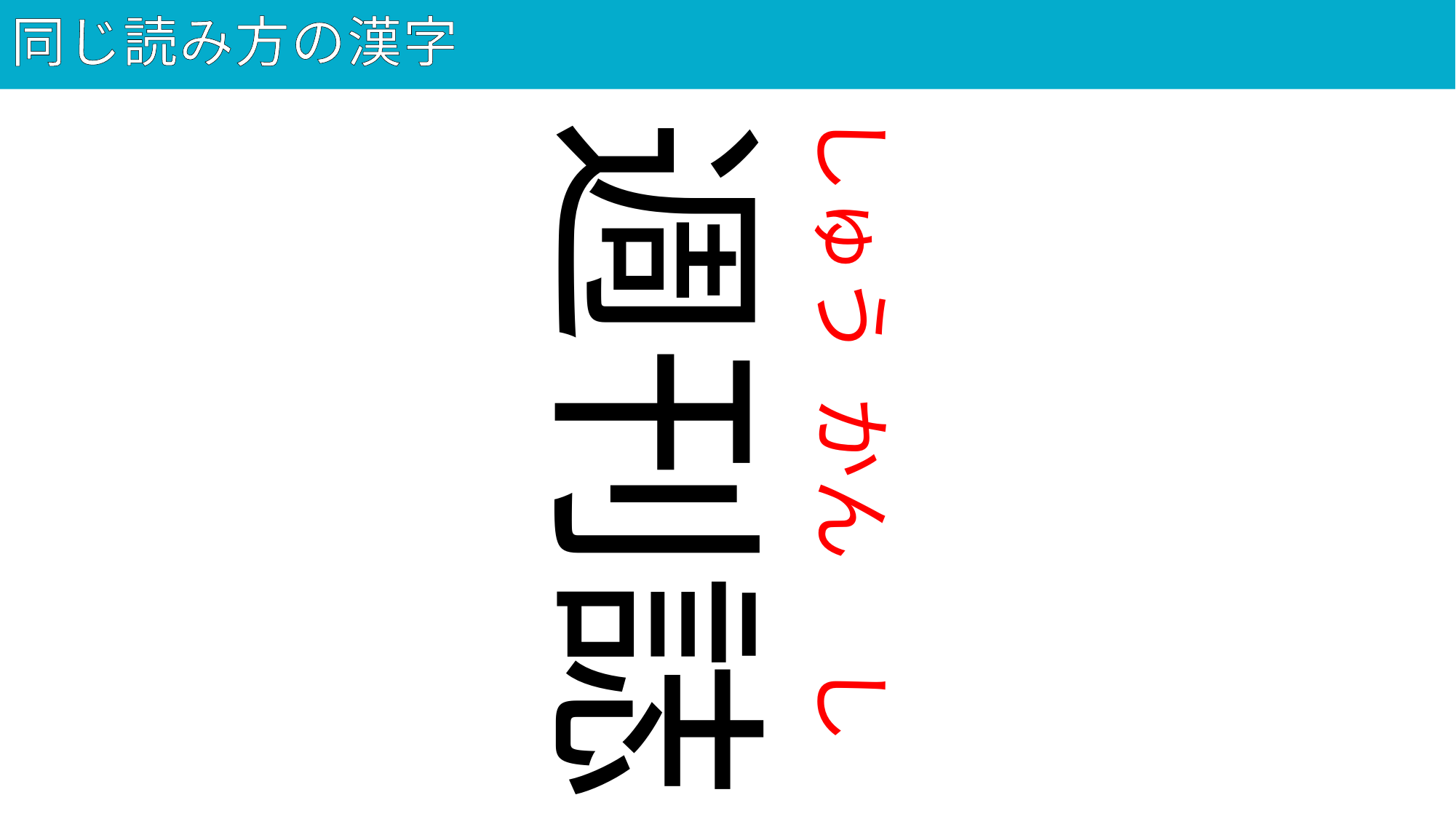

# 同じ読み方の漢字
68
しゅう
週刊誌
かん
し